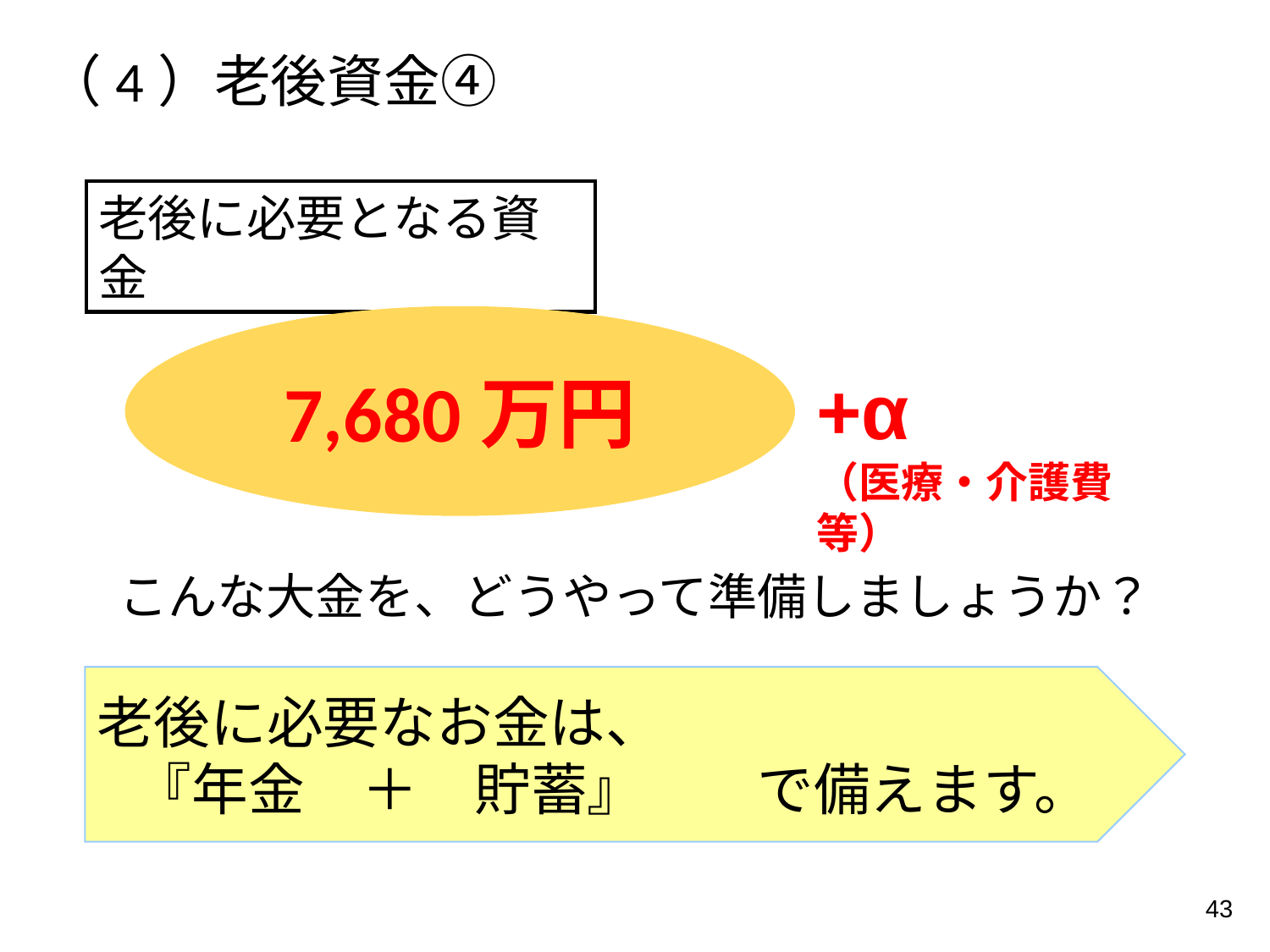

（4）老後資金④
老後に必要となる資金
7,680万円
+α
（医療・介護費等）
こんな大金を、どうやって準備しましょうか？
老後に必要なお金は、
『年金　＋　貯蓄』　　で備えます。
43